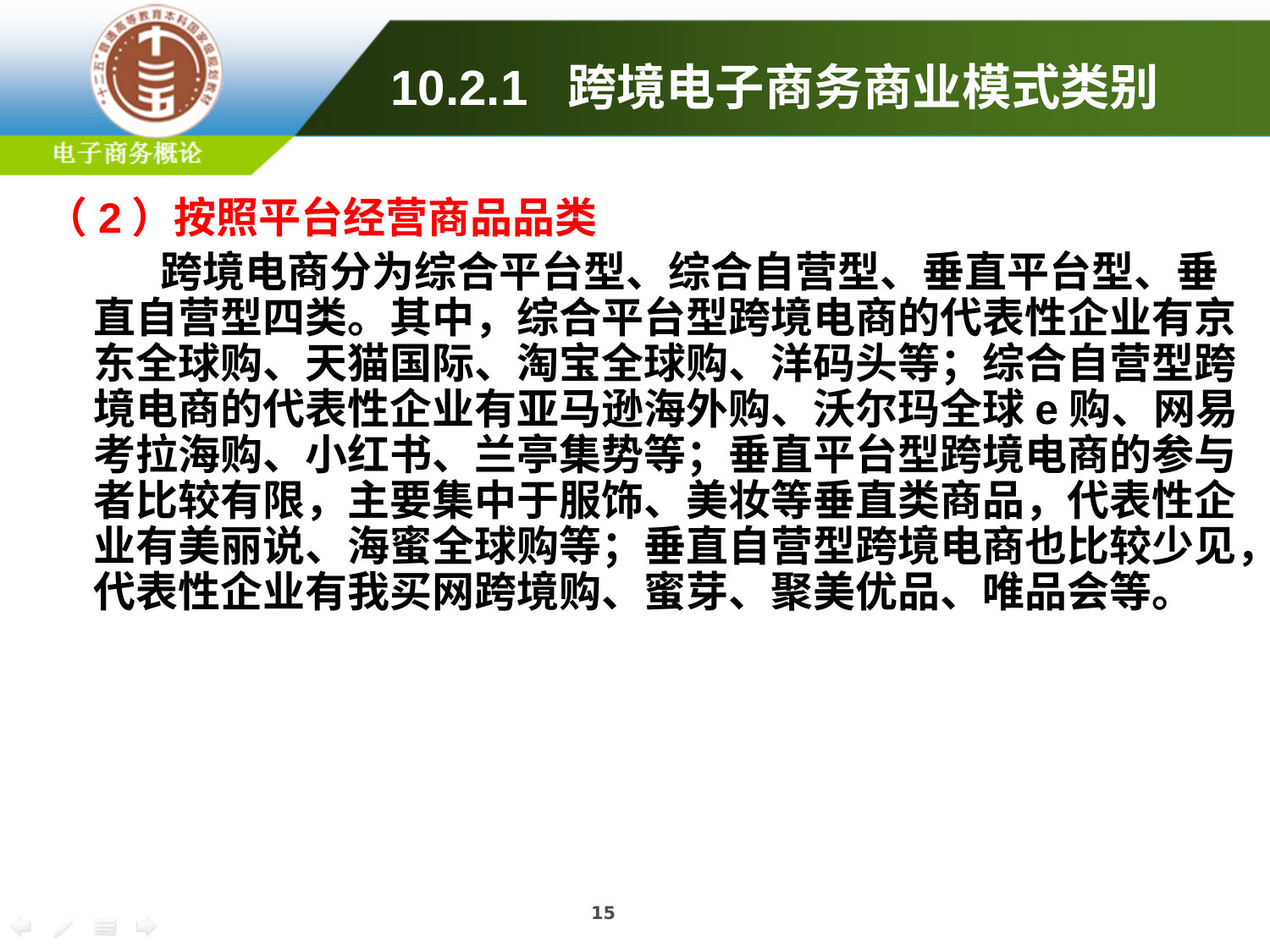

10.2.1  跨境电子商务商业模式类别
（2）按照平台经营商品品类
           跨境电商分为综合平台型、综合自营型、垂直平台型、垂直自营型四类。其中，综合平台型跨境电商的代表性企业有京东全球购、天猫国际、淘宝全球购、洋码头等；综合自营型跨境电商的代表性企业有亚马逊海外购、沃尔玛全球e购、网易考拉海购、小红书、兰亭集势等；垂直平台型跨境电商的参与者比较有限，主要集中于服饰、美妆等垂直类商品，代表性企业有美丽说、海蜜全球购等；垂直自营型跨境电商也比较少见，代表性企业有我买网跨境购、蜜芽、聚美优品、唯品会等。

15